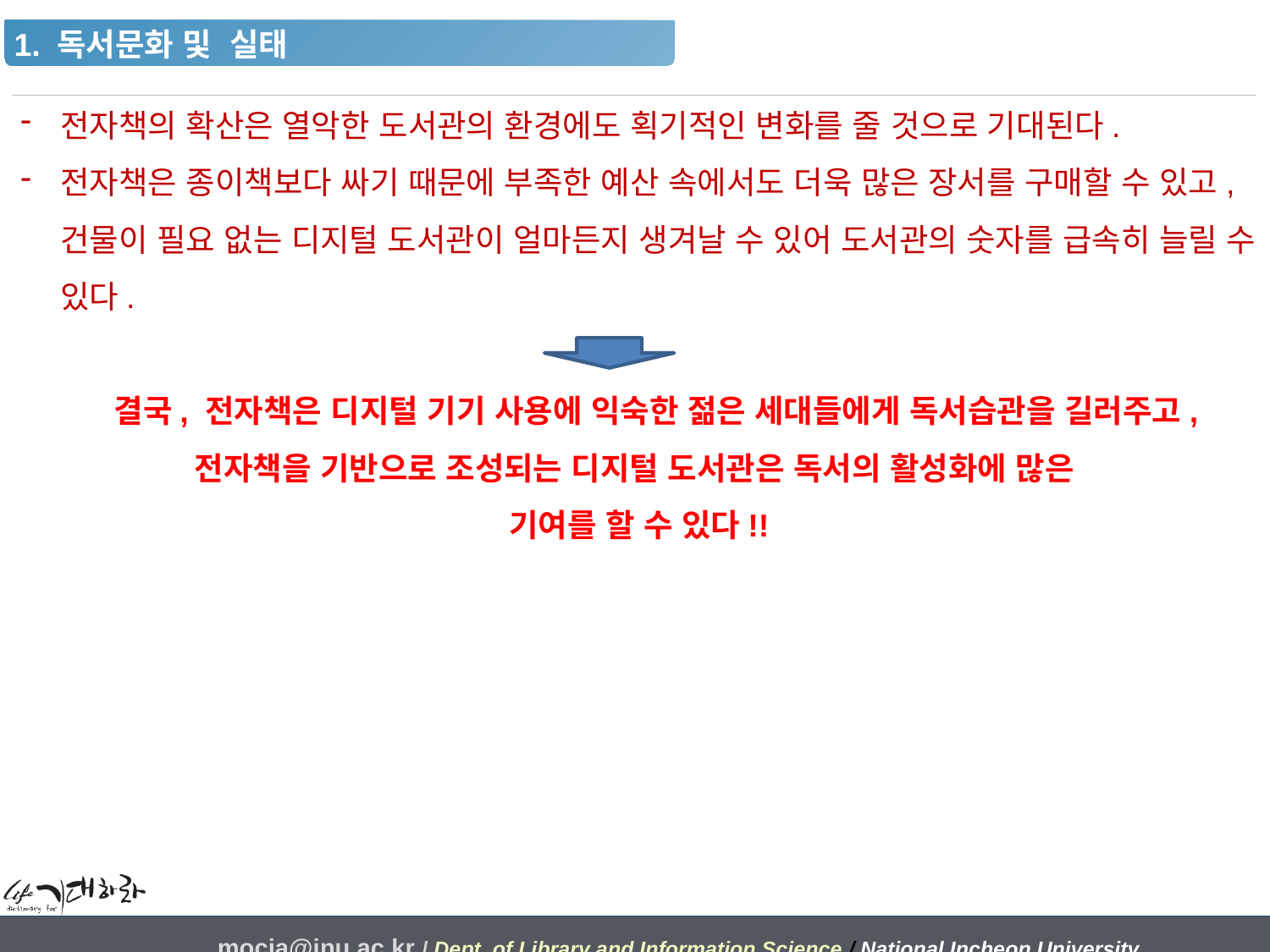

1. 독서문화 및  실태
전자책의 확산은 열악한 도서관의 환경에도 획기적인 변화를 줄 것으로 기대된다.
전자책은 종이책보다 싸기 때문에 부족한 예산 속에서도 더욱 많은 장서를 구매할 수 있고, 건물이 필요 없는 디지털 도서관이 얼마든지 생겨날 수 있어 도서관의 숫자를 급속히 늘릴 수 있다.

   결국, 전자책은 디지털 기기 사용에 익숙한 젊은 세대들에게 독서습관을 길러주고, 전자책을 기반으로 조성되는 디지털 도서관은 독서의 활성화에 많은
기여를 할 수 있다!!

mocja@inu.ac.kr / Dept. of Library and Information Science / National Incheon University